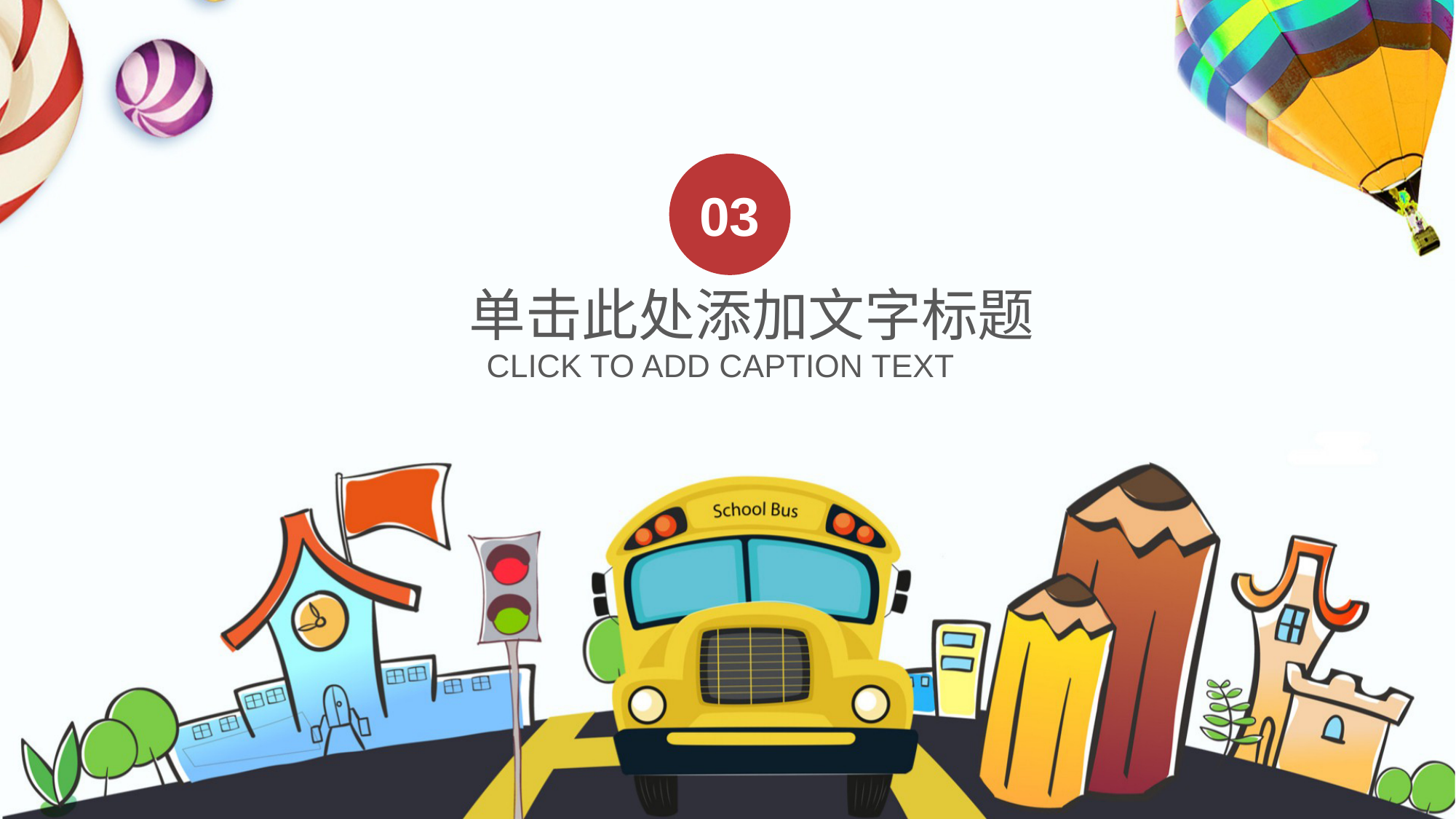

03
单击此处添加文字标题
CLICK TO ADD CAPTION TEXT